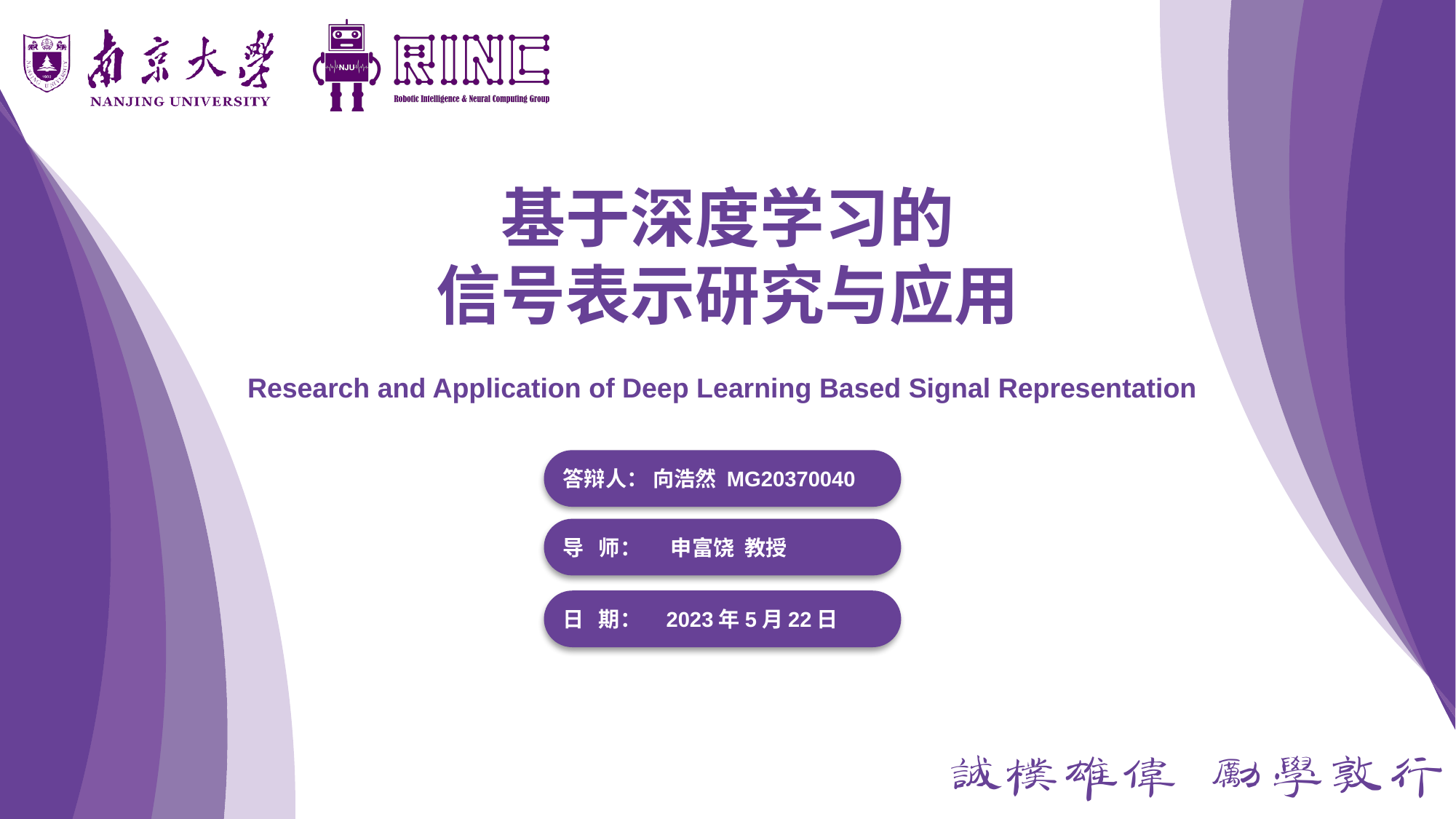

基于深度学习的
信号表示研究与应用
Research and Application of Deep Learning Based Signal Representation
答辩人： 向浩然 MG20370040
导   师：      申富饶  教授
日   期：    2023年5月22日